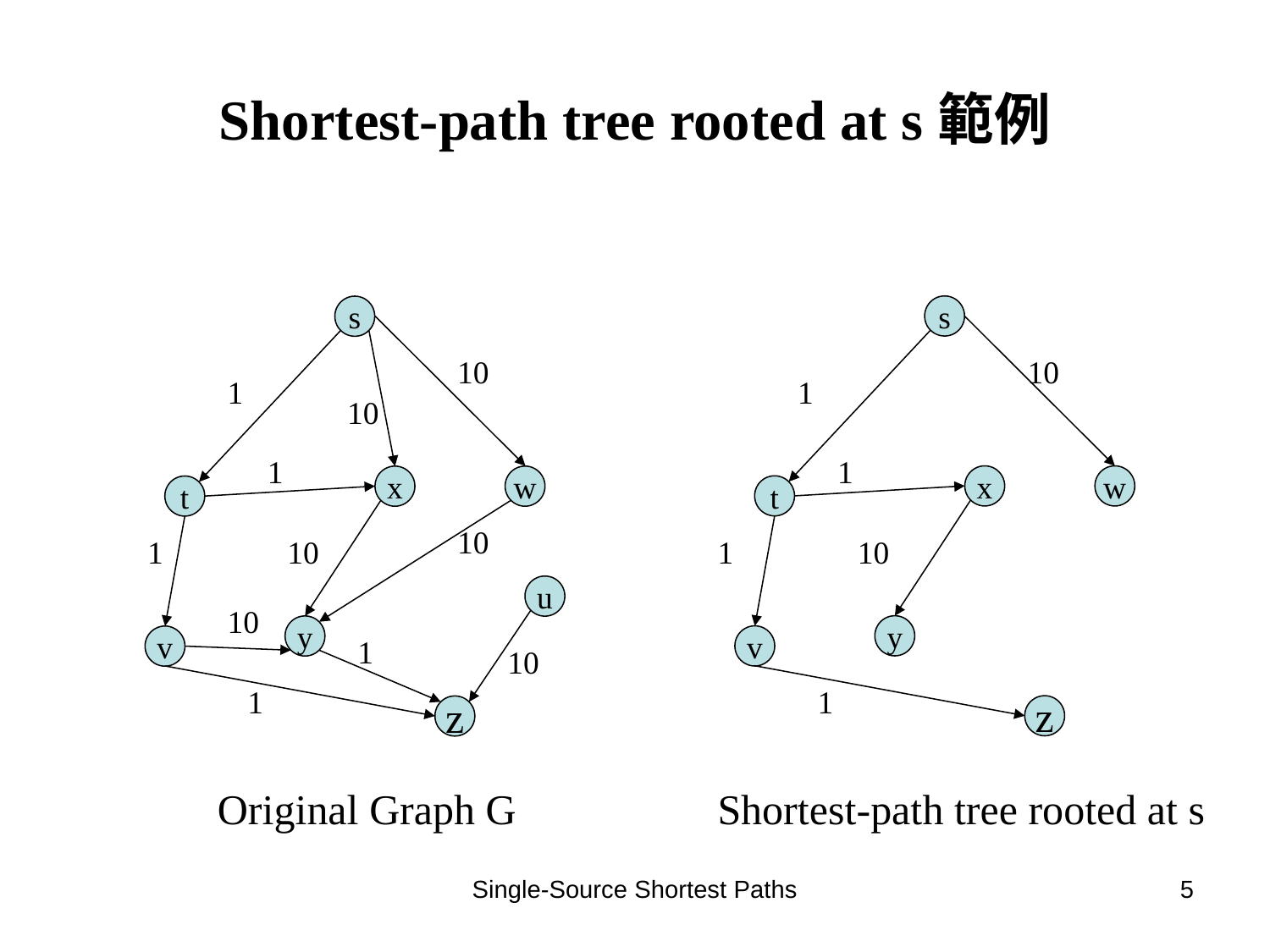

# Shortest-path tree rooted at s範例
s
s
10
10
1
1
10
1
1
x
w
x
w
t
t
10
1
10
1
10
u
10
y
y
1
v
v
10
1
1
z
z
Original Graph G
Shortest-path tree rooted at s
Single-Source Shortest Paths
5